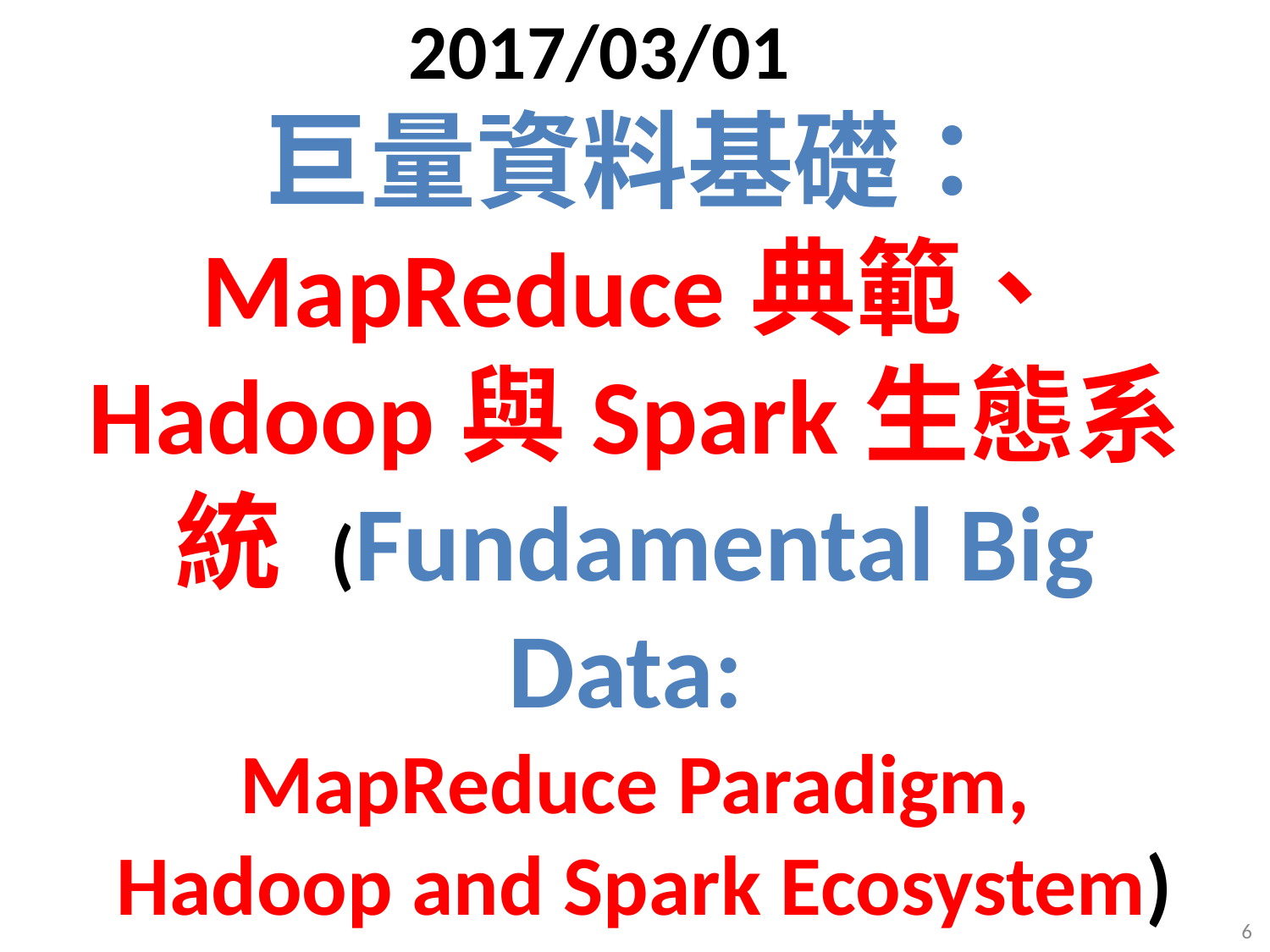

# 2017/03/01 巨量資料基礎： MapReduce典範、 Hadoop與Spark生態系統 (Fundamental Big Data: MapReduce Paradigm, Hadoop and Spark Ecosystem)
6